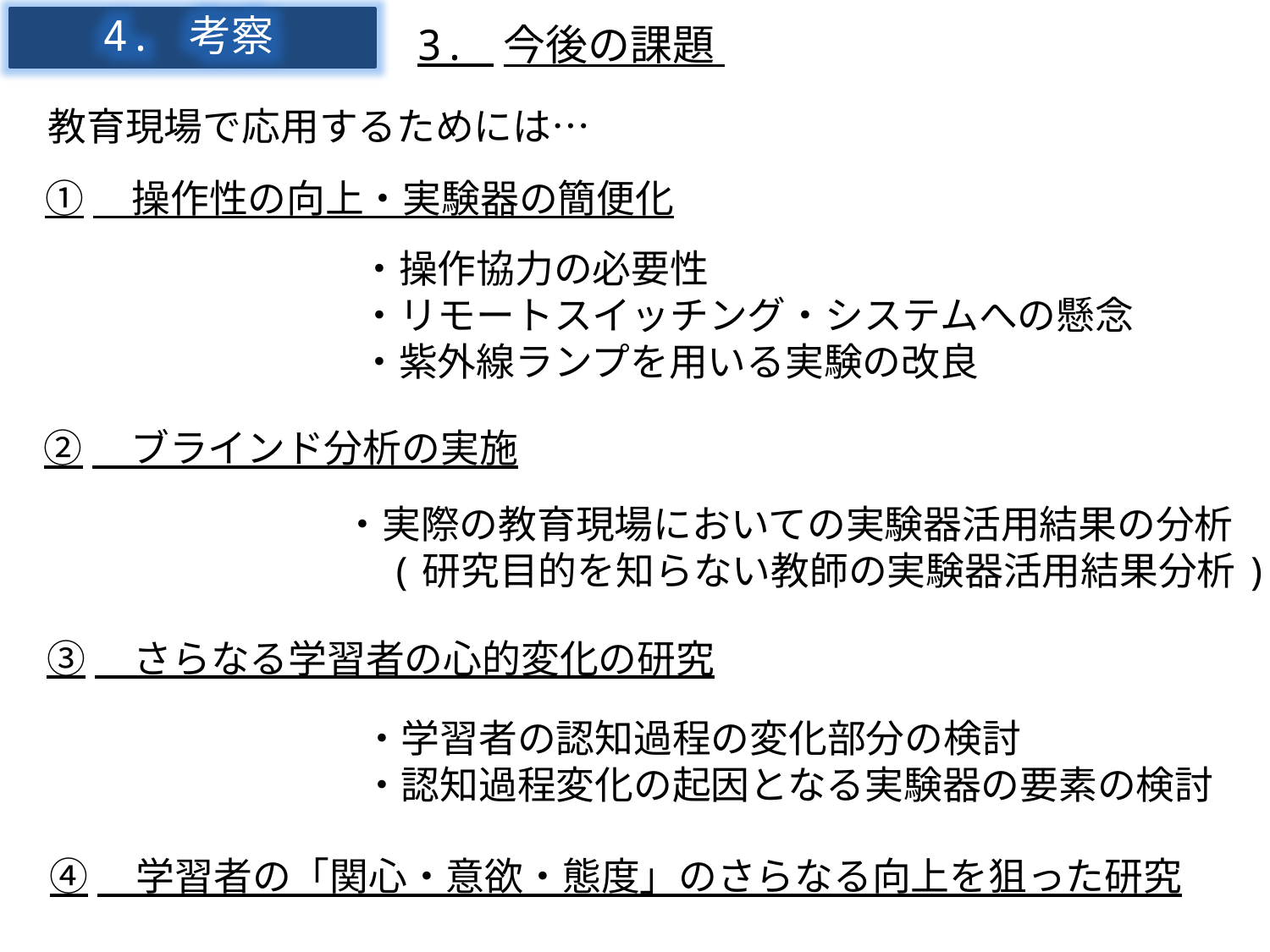

4. 考察

3. 今後の課題
教育現場で応用するためには…
①　操作性の向上・実験器の簡便化
・操作協力の必要性
・リモートスイッチング・システムへの懸念
・紫外線ランプを用いる実験の改良
②　ブラインド分析の実施
・実際の教育現場においての実験器活用結果の分析
  (研究目的を知らない教師の実験器活用結果分析)
③　さらなる学習者の心的変化の研究
・学習者の認知過程の変化部分の検討
・認知過程変化の起因となる実験器の要素の検討
④　学習者の「関心・意欲・態度」のさらなる向上を狙った研究